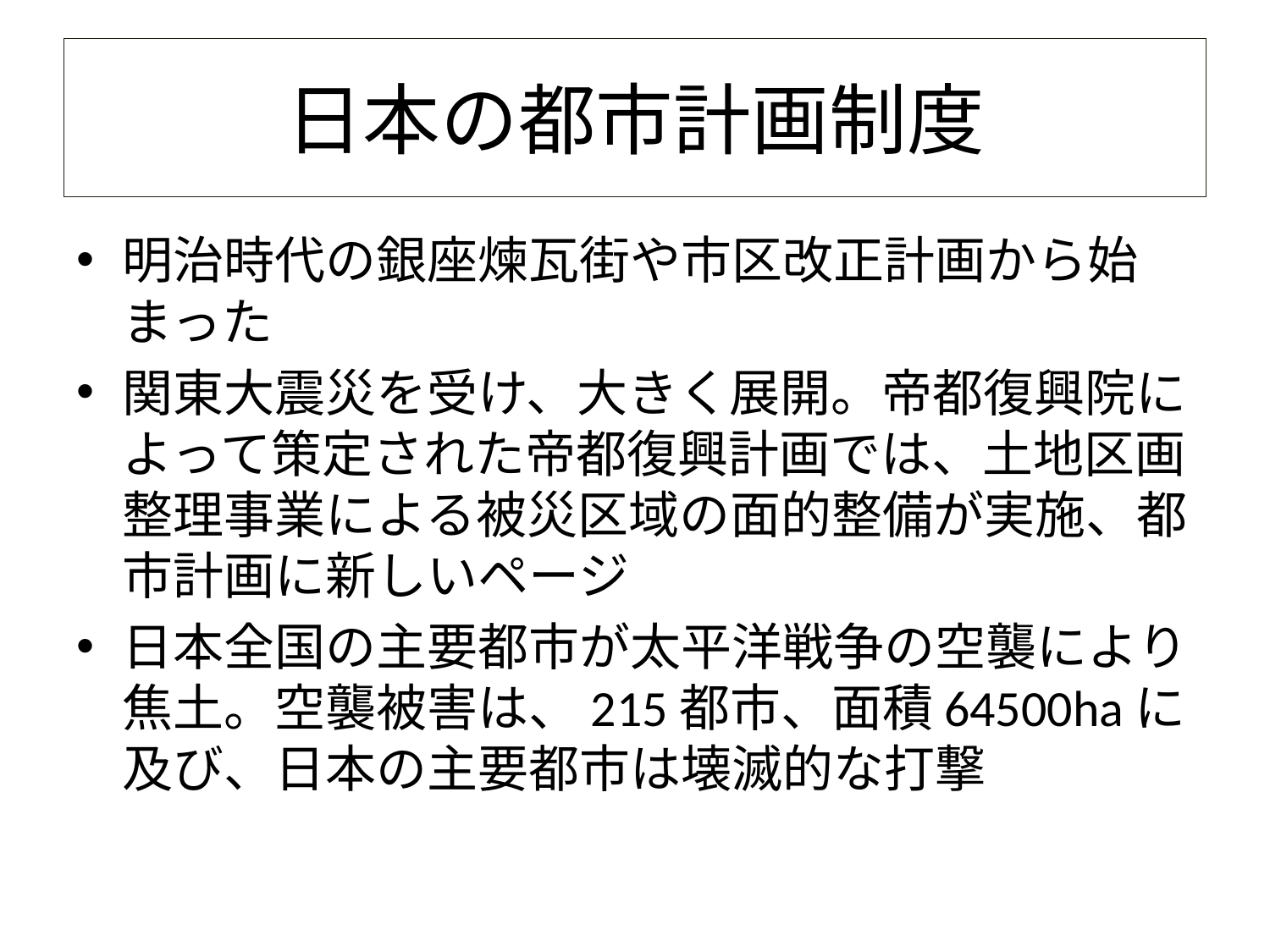

# 日本の都市計画制度
明治時代の銀座煉瓦街や市区改正計画から始まった
関東大震災を受け、大きく展開。帝都復興院によって策定された帝都復興計画では、土地区画整理事業による被災区域の面的整備が実施、都市計画に新しいページ
日本全国の主要都市が太平洋戦争の空襲により焦土。空襲被害は、215都市、面積64500haに及び、日本の主要都市は壊滅的な打撃